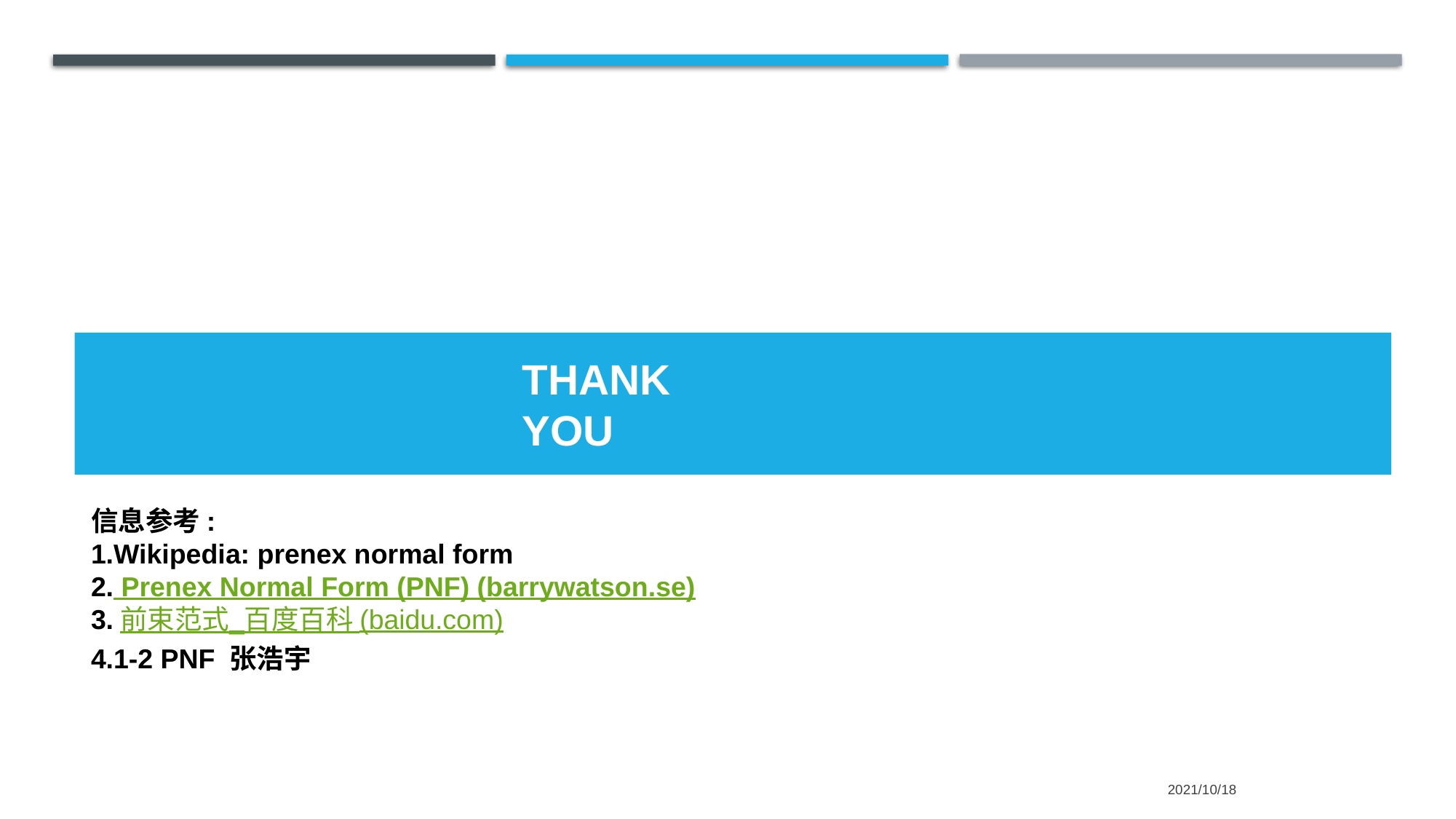

# Thank you
信息参考:
1.Wikipedia: prenex normal form
2. Prenex Normal Form (PNF) (barrywatson.se)
3.前束范式_百度百科 (baidu.com)
4.1-2 PNF 张浩宇
2021/10/18